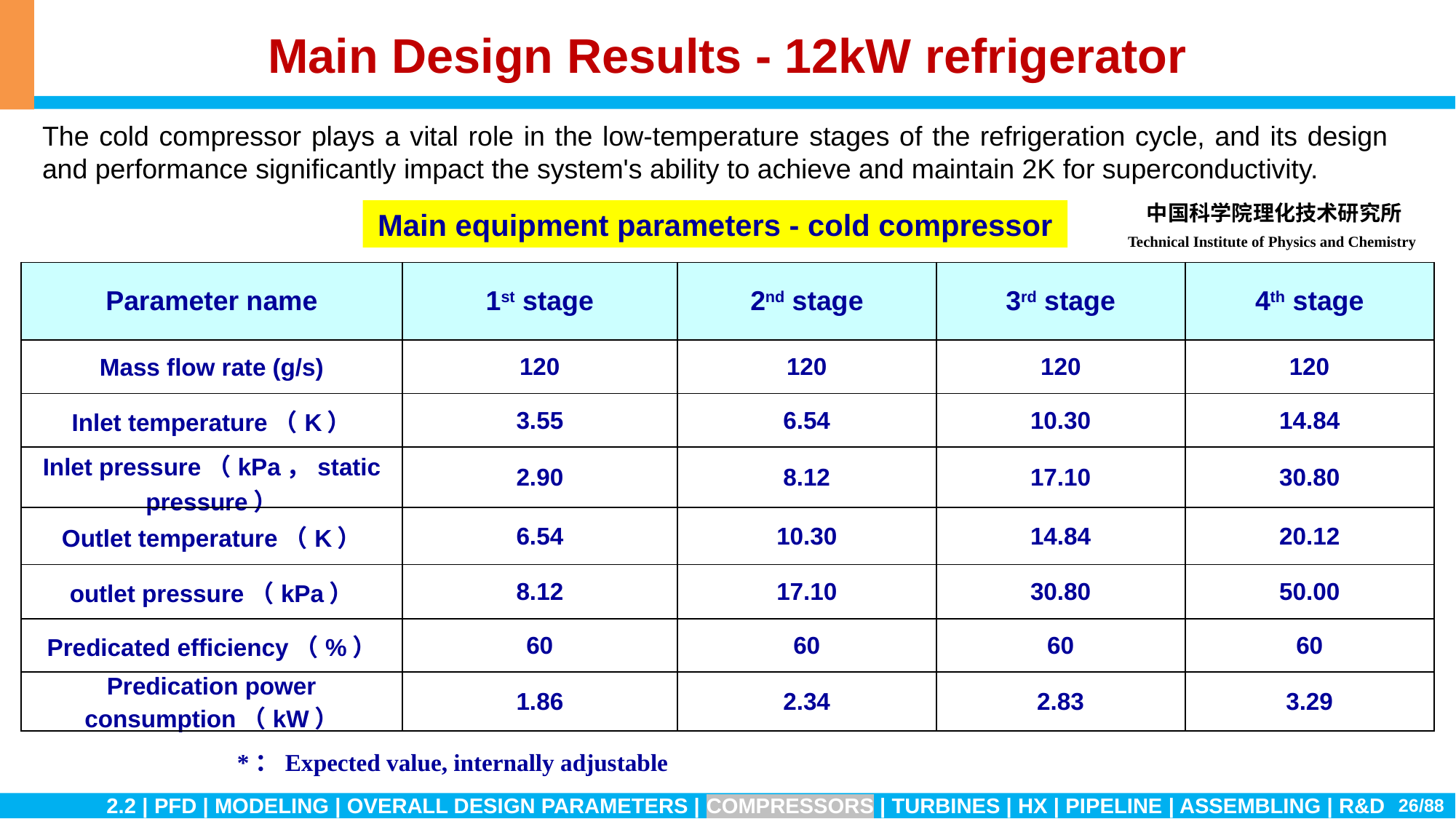

# Main Design Results - 12kW refrigerator
The cold compressor plays a vital role in the low-temperature stages of the refrigeration cycle, and its design and performance significantly impact the system's ability to achieve and maintain 2K for superconductivity.
中国科学院理化技术研究所
Technical Institute of Physics and Chemistry
Main equipment parameters - cold compressor
| Parameter name | 1st stage | 2nd stage | 3rd stage | 4th stage |
| --- | --- | --- | --- | --- |
| Mass flow rate (g/s) | 120 | 120 | 120 | 120 |
| Inlet temperature（K） | 3.55 | 6.54 | 10.30 | 14.84 |
| Inlet pressure（kPa，static pressure） | 2.90 | 8.12 | 17.10 | 30.80 |
| Outlet temperature（K） | 6.54 | 10.30 | 14.84 | 20.12 |
| outlet pressure（kPa） | 8.12 | 17.10 | 30.80 | 50.00 |
| Predicated efficiency（%） | 60 | 60 | 60 | 60 |
| Predication power consumption（kW） | 1.86 | 2.34 | 2.83 | 3.29 |
*：Expected value, internally adjustable
26/88
2.2 | PFD | MODELING | OVERALL DESIGN PARAMETERS | COMPRESSORS | TURBINES | HX | PIPELINE | ASSEMBLING | R&D